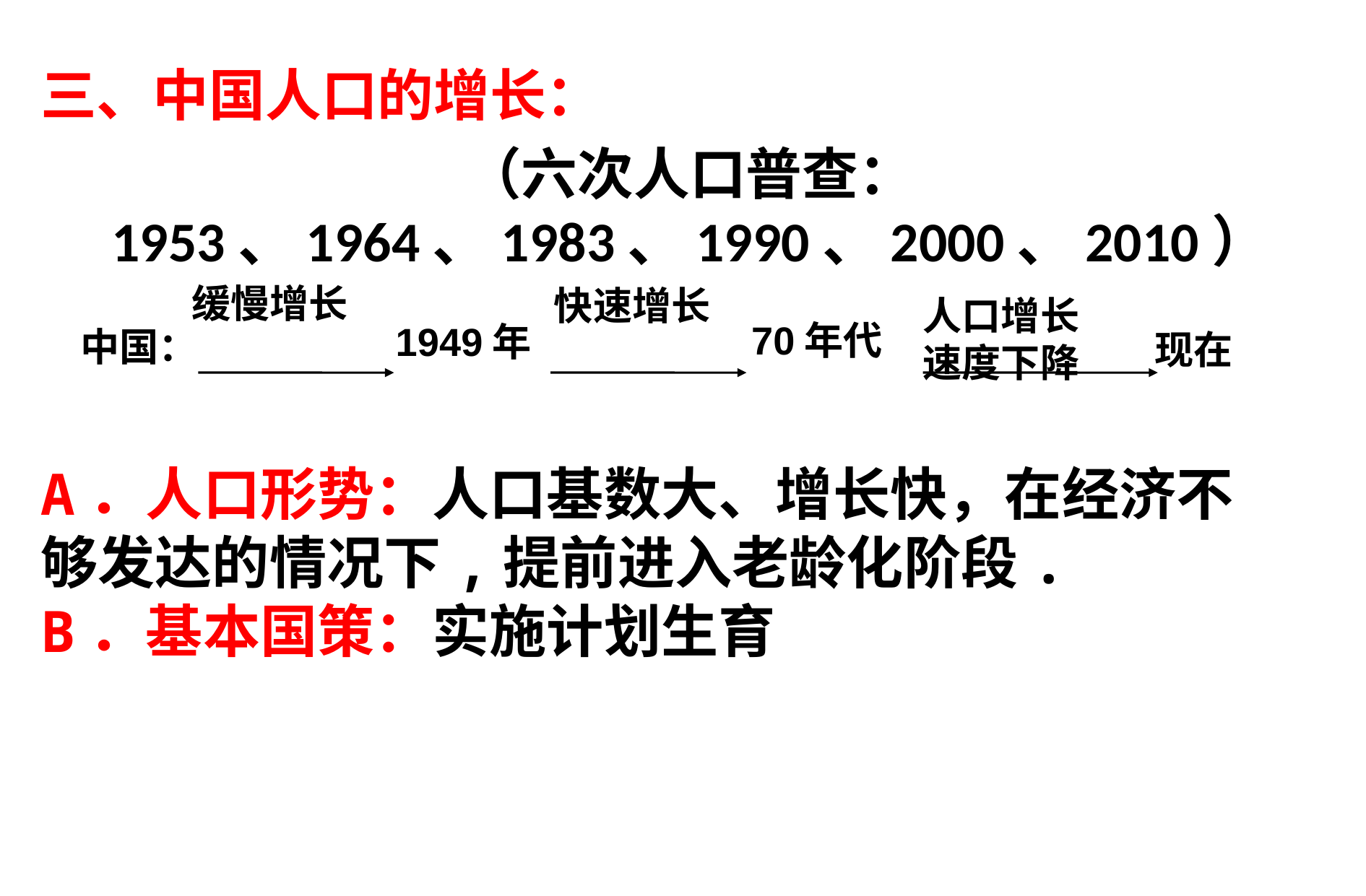

三、中国人口的增长：
（六次人口普查：1953、1964、1983、1990、2000、2010）

缓慢增长
快速增长
人口增长
速度下降
70年代
1949年
中国：
现在

# A．人口形势：人口基数大、增长快，在经济不够发达的情况下,提前进入老龄化阶段. B．基本国策：实施计划生育